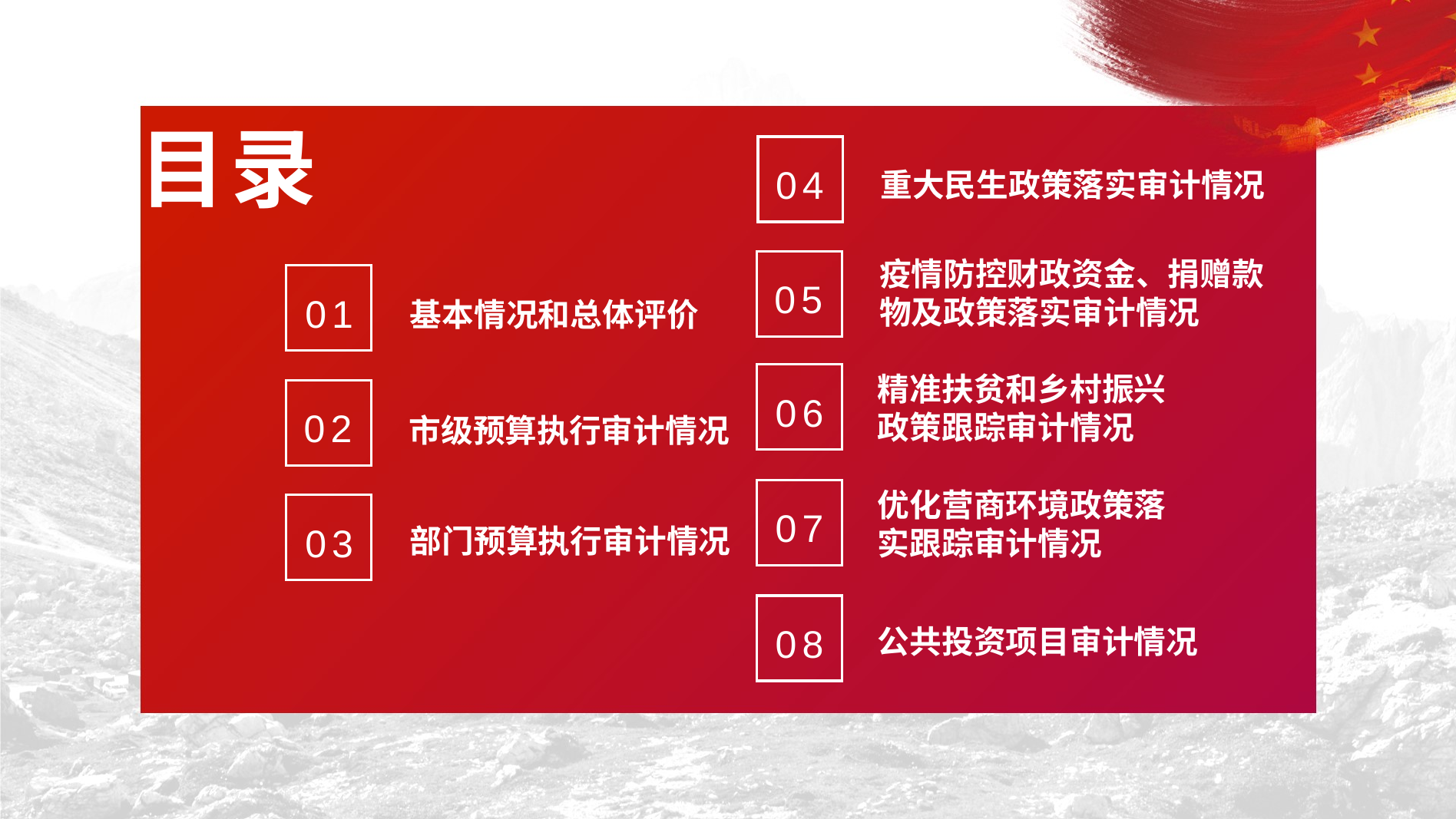

目录

04
重大民生政策落实审计情况
疫情防控财政资金、捐赠款物及政策落实审计情况

05

01
基本情况和总体评价
精准扶贫和乡村振兴政策跟踪审计情况

06

02
市级预算执行审计情况
优化营商环境政策落实跟踪审计情况

07

03
部门预算执行审计情况

08
公共投资项目审计情况